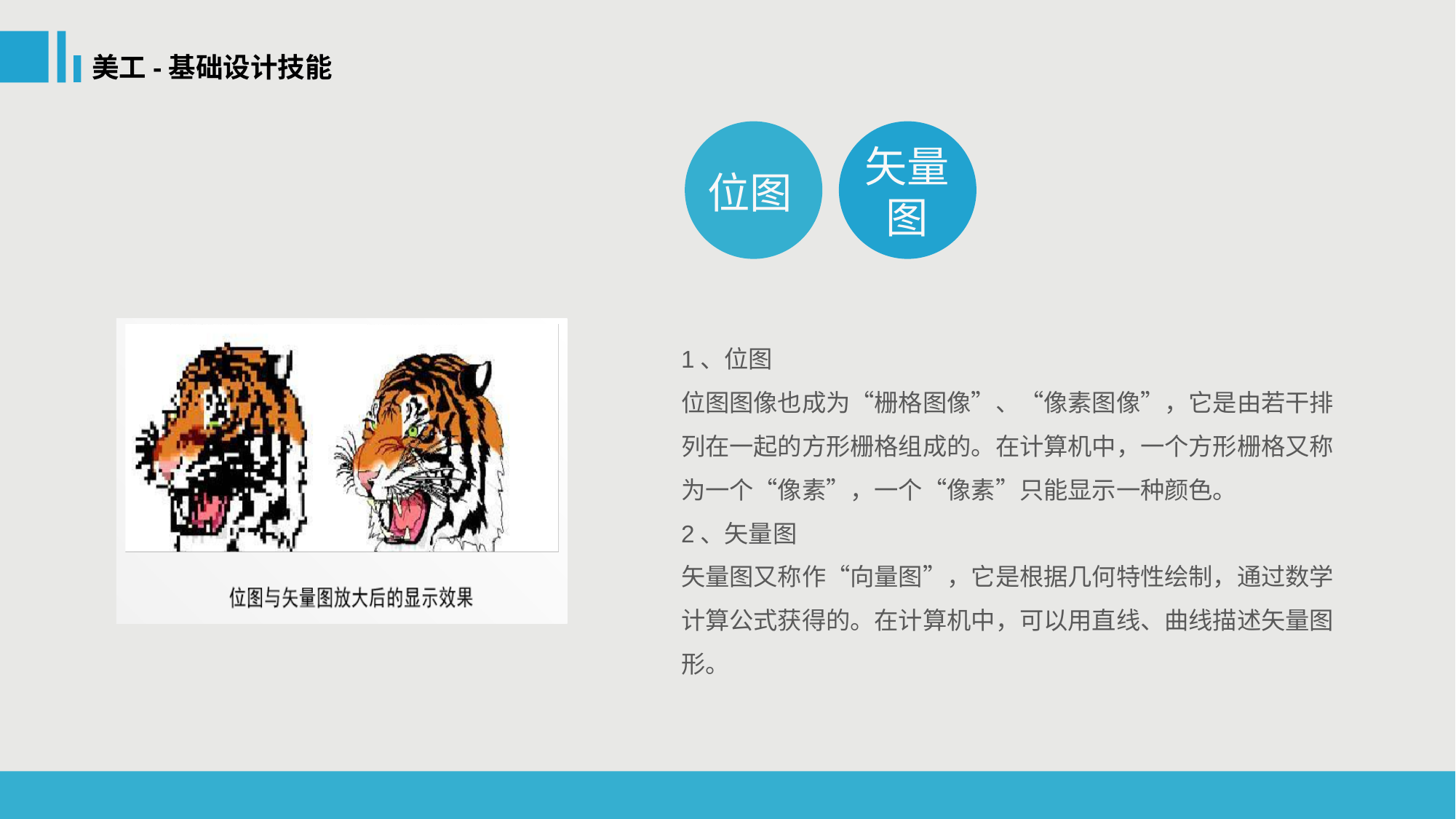

美工-基础设计技能

矢量图
位图

1、位图
位图图像也成为“栅格图像”、“像素图像”，它是由若干排列在一起的方形栅格组成的。在计算机中，一个方形栅格又称为一个“像素”，一个“像素”只能显示一种颜色。
2、矢量图
矢量图又称作“向量图”，它是根据几何特性绘制，通过数学计算公式获得的。在计算机中，可以用直线、曲线描述矢量图形。